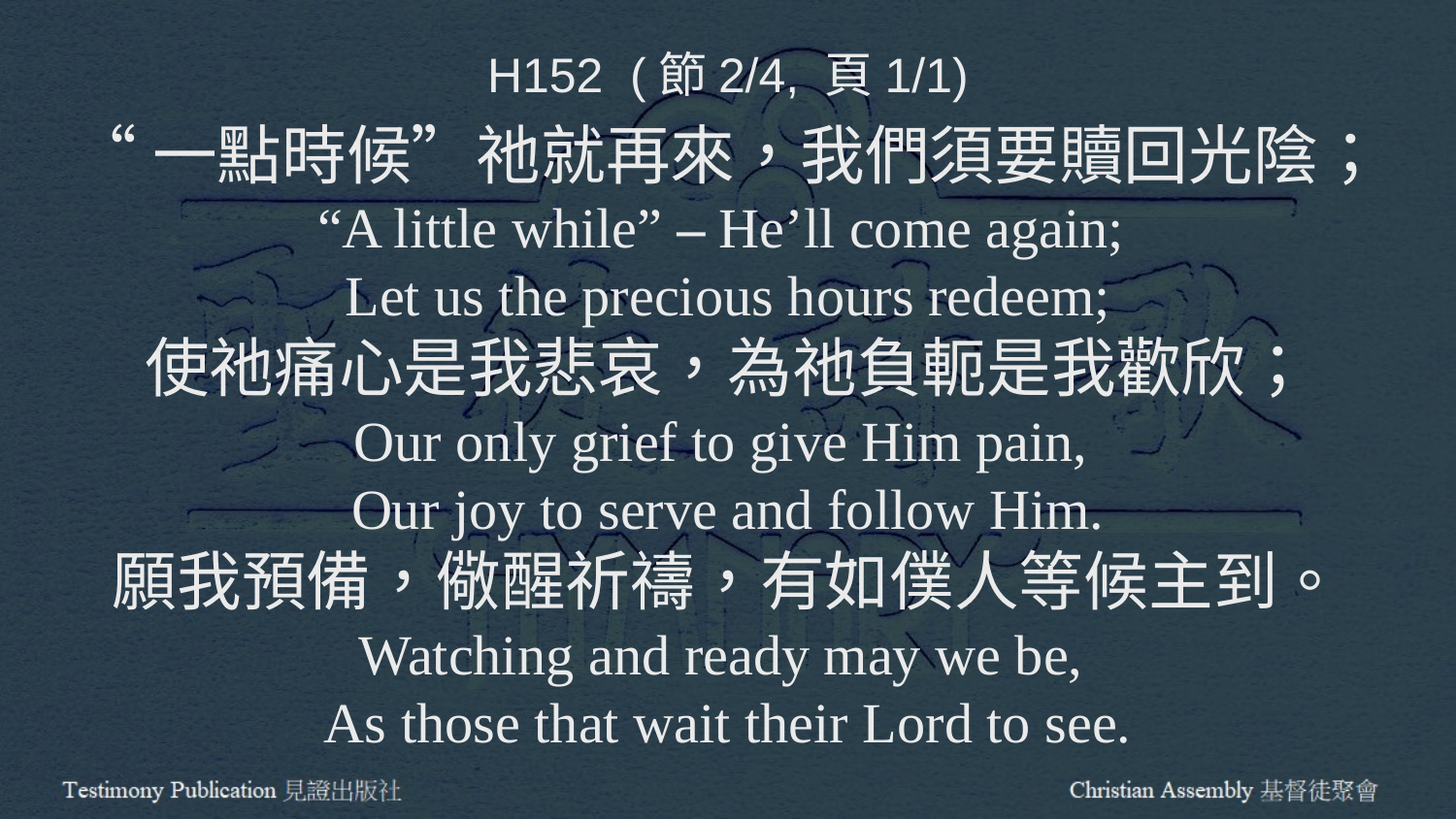

H152  (節2/4, 頁1/1)
“一點時候”祂就再來，我們須要贖回光陰；
“A little while” – He’ll come again;
Let us the precious hours redeem;
使祂痛心是我悲哀，為祂負軛是我歡欣；
Our only grief to give Him pain,
Our joy to serve and follow Him.
願我預備，儆醒祈禱，有如僕人等候主到。
Watching and ready may we be,
As those that wait their Lord to see.